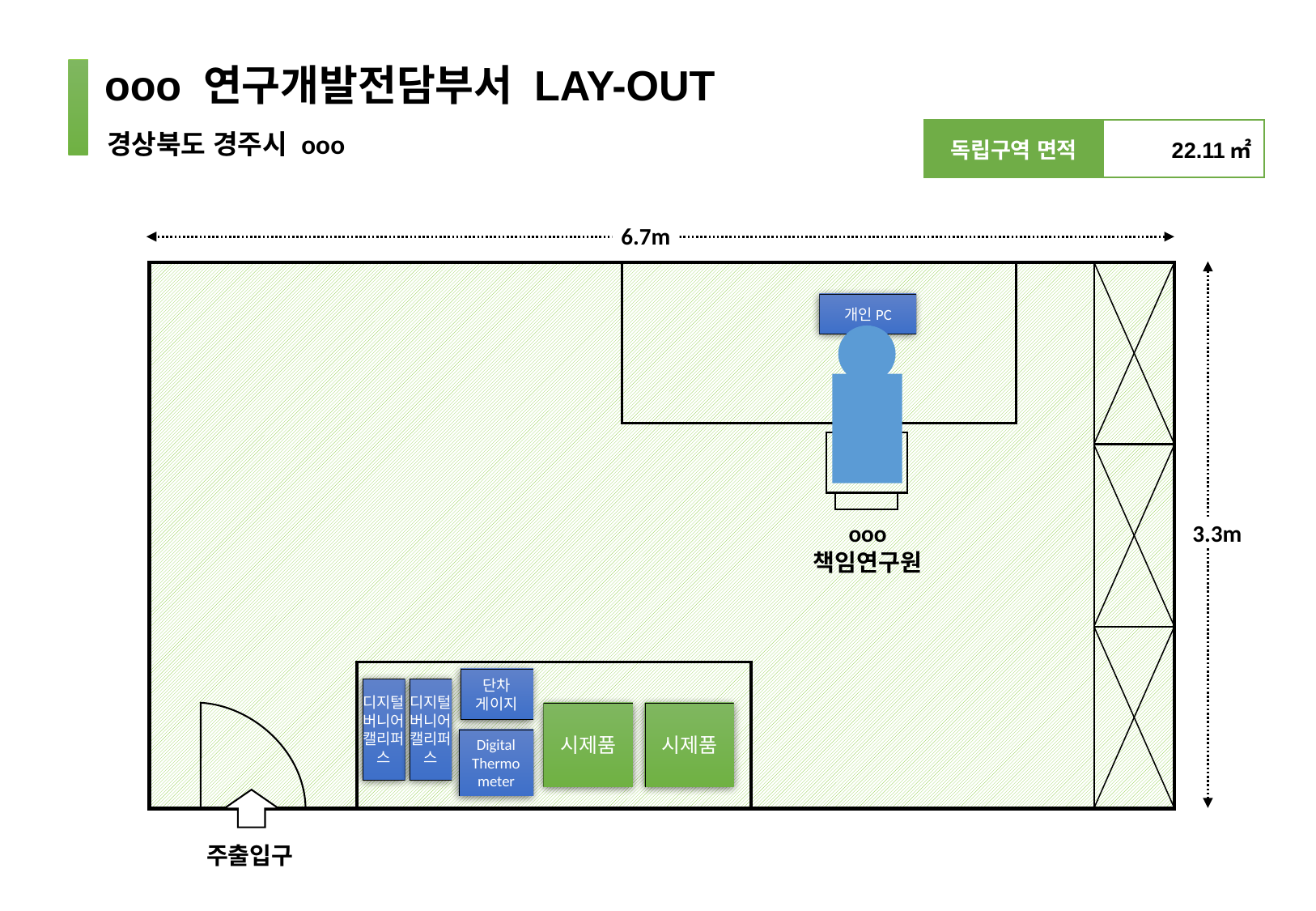

ooo 연구개발전담부서 LAY-OUT

경상북도 경주시 ooo
| 독립구역 면적 | 22.11㎡ |
| --- | --- |
6.7m

개인PC

ooo
책임연구원
3.3m

단차
게이지
디지털버니어
캘리퍼스
디지털버니어
캘리퍼스

시제품
시제품
Digital
Thermo
meter

주출입구